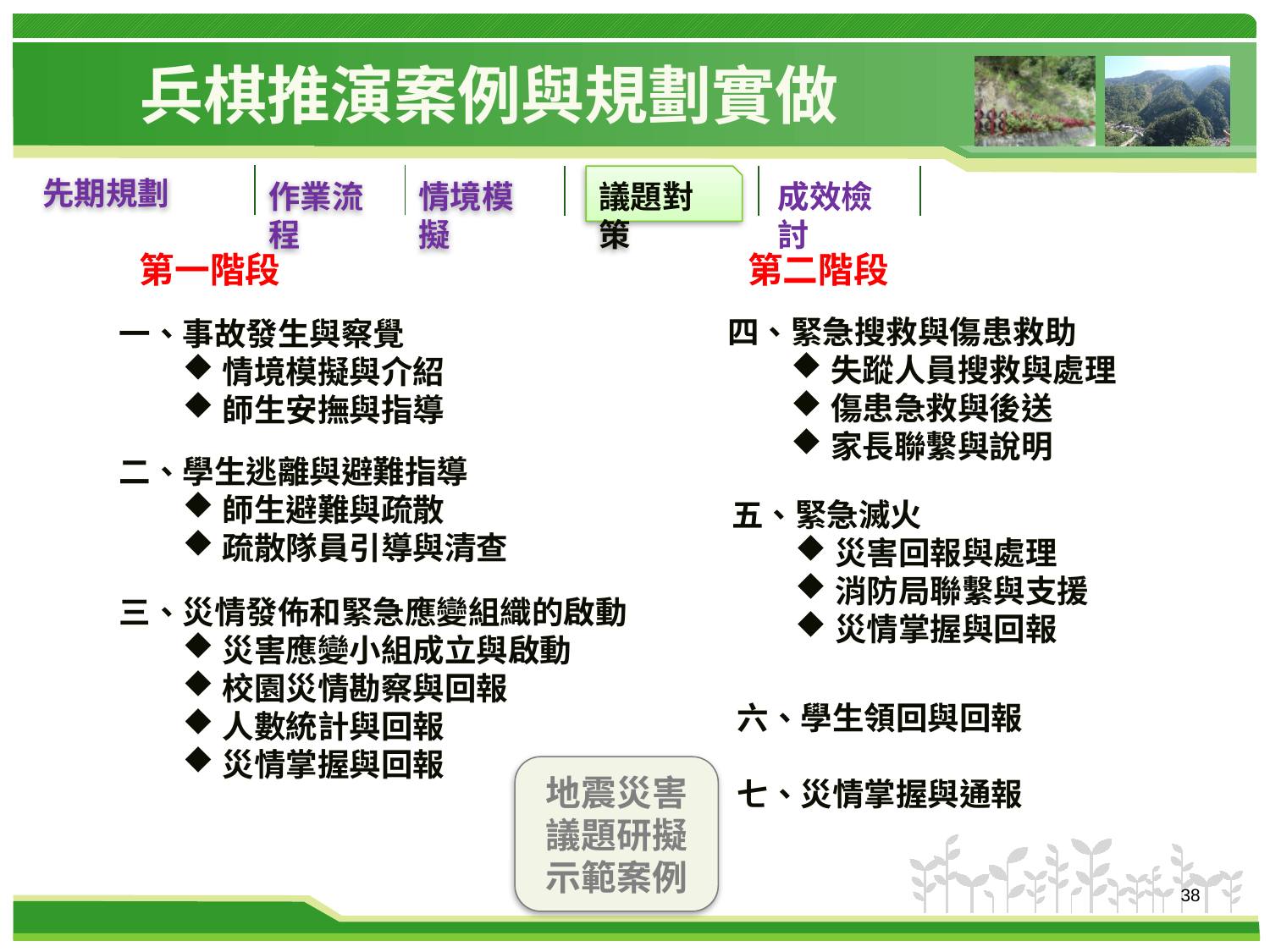

# 兵棋推演案例與規劃實做
先期規劃
作業流程
情境模擬
議題對策
成效檢討
第一階段
第二階段
四、緊急搜救與傷患救助
失蹤人員搜救與處理
傷患急救與後送
家長聯繫與說明
一、事故發生與察覺
情境模擬與介紹
師生安撫與指導
二、學生逃離與避難指導
師生避難與疏散
疏散隊員引導與清查
五、緊急滅火
災害回報與處理
消防局聯繫與支援
災情掌握與回報
三、災情發佈和緊急應變組織的啟動
災害應變小組成立與啟動
校園災情勘察與回報
人數統計與回報
災情掌握與回報
六、學生領回與回報

七、災情掌握與通報
地震災害
議題研擬
示範案例
38